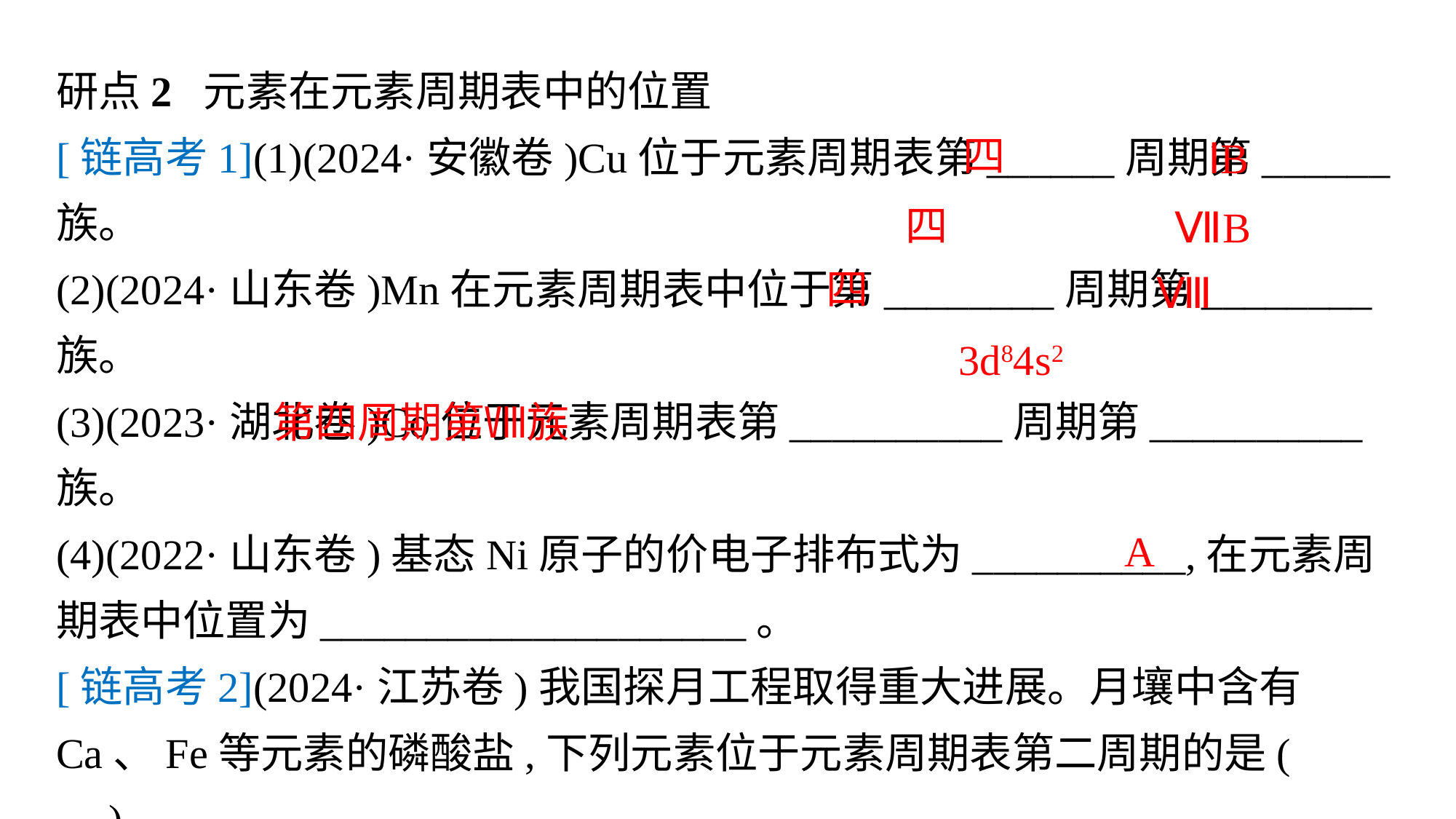

研点2  元素在元素周期表中的位置
[链高考1](1)(2024·安徽卷)Cu位于元素周期表第______周期第______族。
(2)(2024·山东卷)Mn在元素周期表中位于第________周期第________族。
(3)(2023·湖北卷)Co位于元素周期表第__________周期第__________族。
(4)(2022·山东卷)基态Ni原子的价电子排布式为__________,在元素周期表中位置为____________________。
[链高考2](2024·江苏卷)我国探月工程取得重大进展。月壤中含有Ca、Fe等元素的磷酸盐,下列元素位于元素周期表第二周期的是(　　)
A.O		B.P		C.Ca		D.Fe
四
ⅠB
四
ⅦB
四
Ⅷ
3d84s2
第四周期第Ⅷ族
A